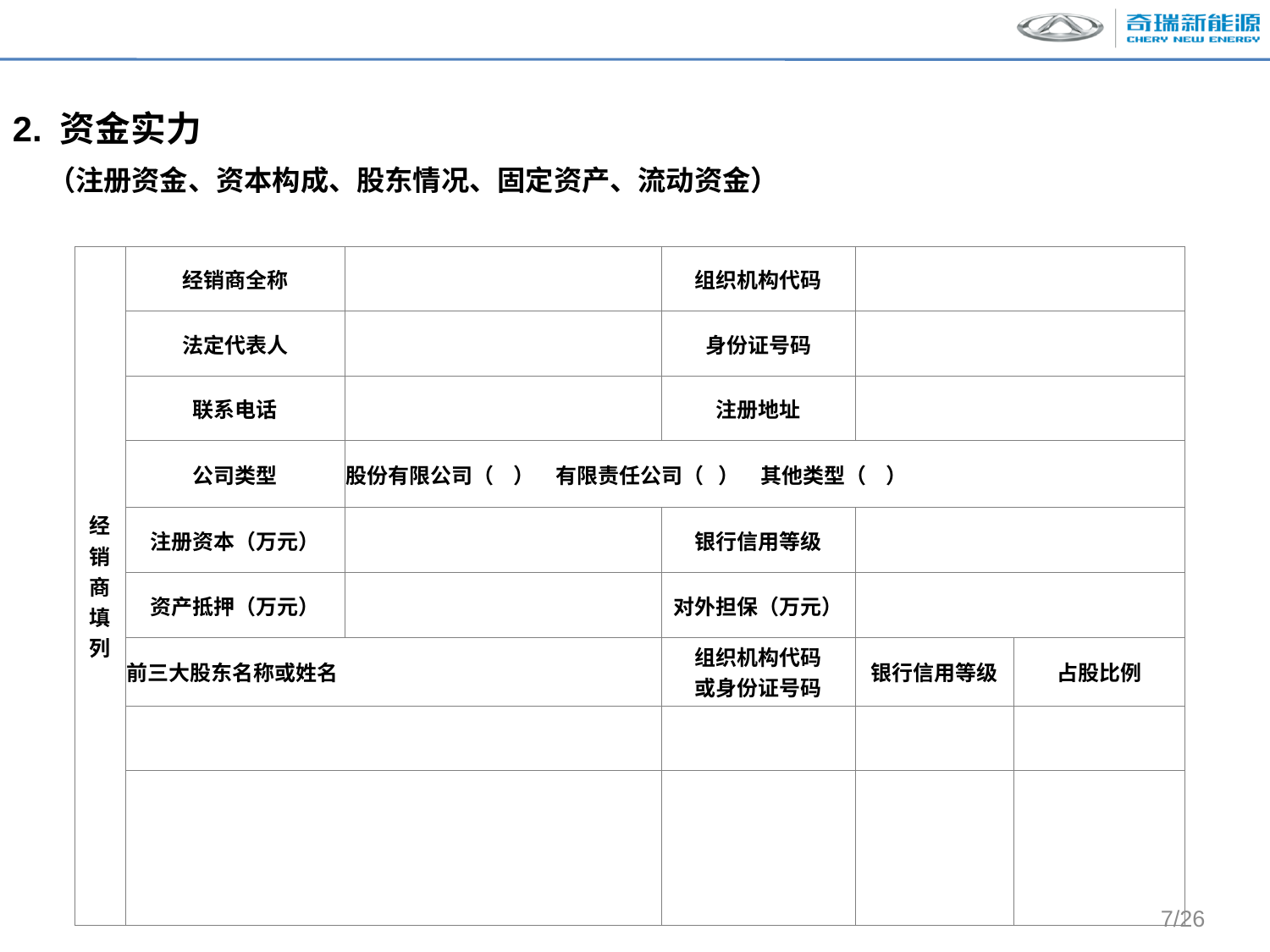

2. 资金实力
（注册资金、资本构成、股东情况、固定资产、流动资金）
| 经 销 商 填 列 | 经销商全称 |  | 组织机构代码 |  |  |
| --- | --- | --- | --- | --- | --- |
|  | 法定代表人 |  | 身份证号码 |  |  |
|  | 联系电话 |  | 注册地址 |  |  |
|  | 公司类型 | 股份有限公司（ ）　有限责任公司（ ）　其他类型（ ） |  |  |  |
|  | 注册资本（万元） |  | 银行信用等级 |  |  |
|  | 资产抵押（万元） |  | 对外担保（万元） |  |  |
|  | 前三大股东名称或姓名 |  | 组织机构代码 或身份证号码 | 银行信用等级 | 占股比例 |
|  |  |  |  |  |  |
|  |  |  |  |  |  |
7/26